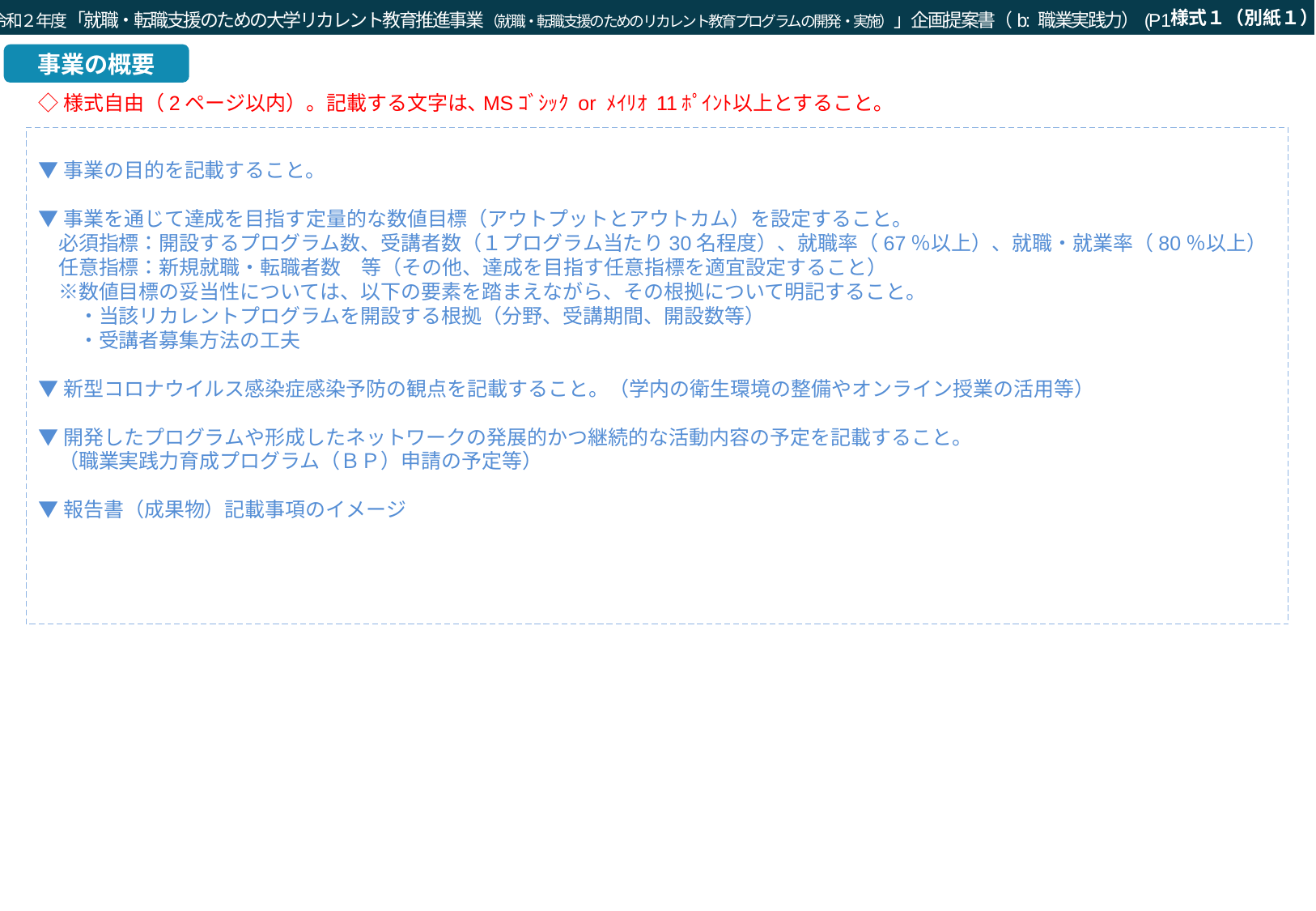

様式１（別紙１）
令和２年度「就職・転職支援のための大学リカレント教育推進事業（就職・転職支援のためのリカレント教育プログラムの開発・実施）」企画提案書（b: 職業実践力）(P1)
事業の概要
◇様式自由（2ページ以内）。記載する文字は､MSｺﾞｼｯｸ or ﾒｲﾘｵ 11ﾎﾟｲﾝﾄ以上とすること｡

▼事業の目的を記載すること。

▼事業を通じて達成を目指す定量的な数値目標（アウトプットとアウトカム）を設定すること。
　必須指標：開設するプログラム数、受講者数（１プログラム当たり30名程度）、就職率（67％以上）、就職・就業率（80％以上）
　任意指標：新規就職・転職者数　等（その他、達成を目指す任意指標を適宜設定すること）
　※数値目標の妥当性については、以下の要素を踏まえながら、その根拠について明記すること。
　　・当該リカレントプログラムを開設する根拠（分野、受講期間、開設数等）
　　・受講者募集方法の工夫

▼新型コロナウイルス感染症感染予防の観点を記載すること。（学内の衛生環境の整備やオンライン授業の活用等）

▼開発したプログラムや形成したネットワークの発展的かつ継続的な活動内容の予定を記載すること。
　（職業実践力育成プログラム（ＢＰ）申請の予定等）

▼報告書（成果物）記載事項のイメージ